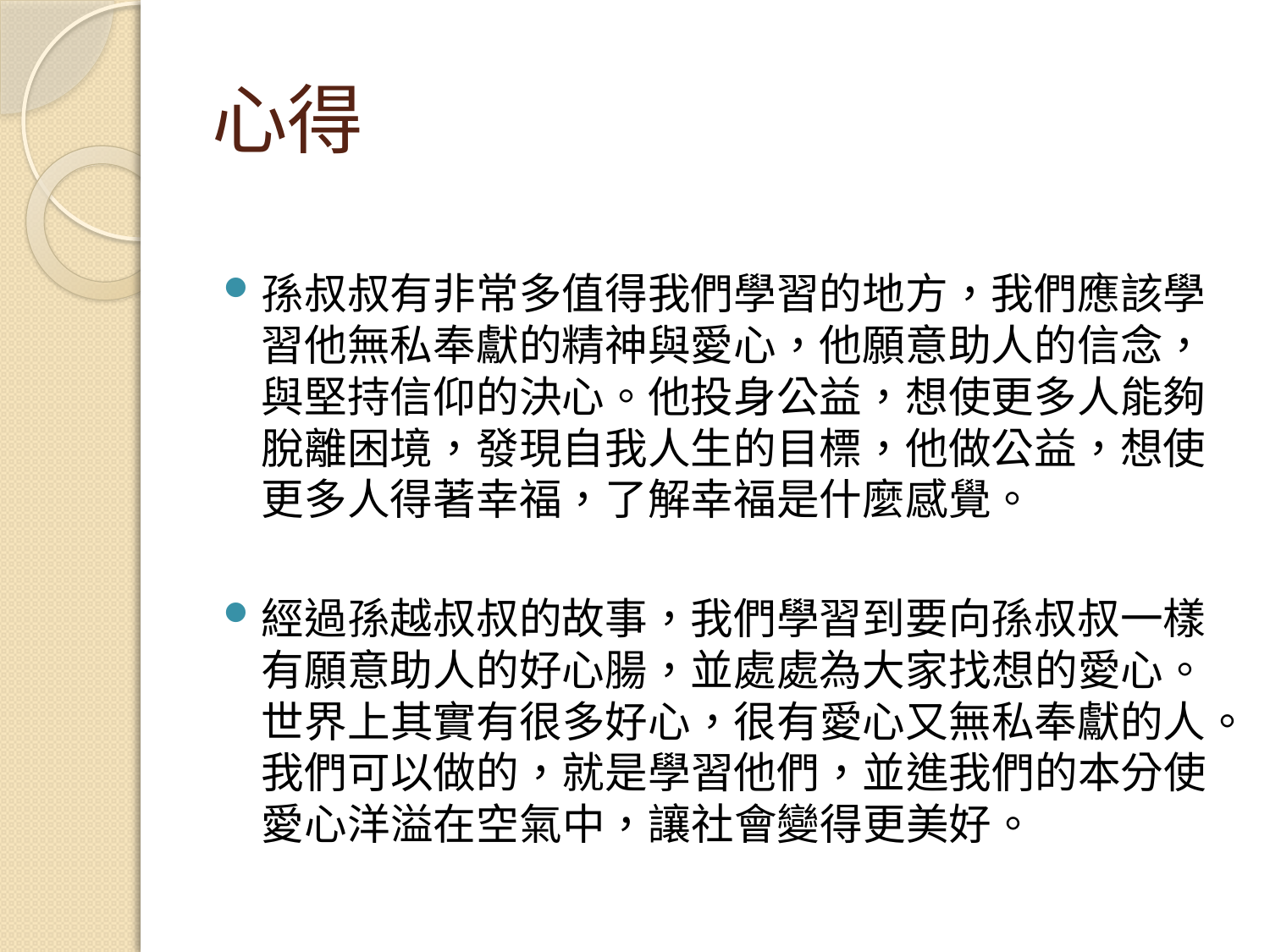

# 心得

孫叔叔有非常多值得我們學習的地方，我們應該學習他無私奉獻的精神與愛心，他願意助人的信念，與堅持信仰的決心。他投身公益，想使更多人能夠脫離困境，發現自我人生的目標，他做公益，想使更多人得著幸福，了解幸福是什麼感覺。

經過孫越叔叔的故事，我們學習到要向孫叔叔一樣有願意助人的好心腸，並處處為大家找想的愛心。世界上其實有很多好心，很有愛心又無私奉獻的人。我們可以做的，就是學習他們，並進我們的本分使愛心洋溢在空氣中，讓社會變得更美好。